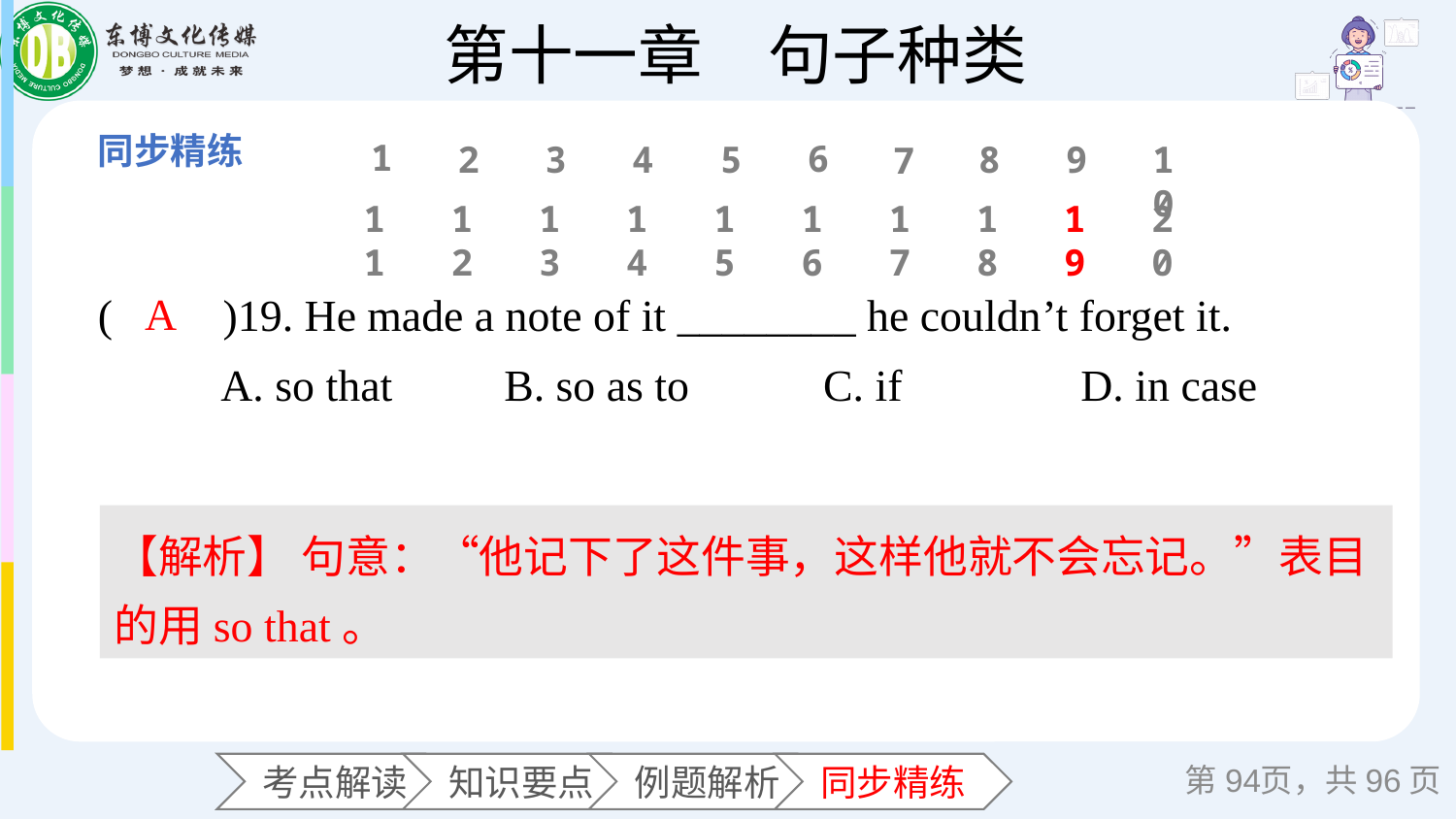

1
6
2
3
4
5
8
9
10
7
11
12
13
14
15
16
17
18
19
20
(　　)19. He made a note of it ________ he couldn’t forget it.
           A. so that          B. so as to            C. if                D. in case
A
【解析】 句意：“他记下了这件事，这样他就不会忘记。”表目的用so that。
第94页，共96页